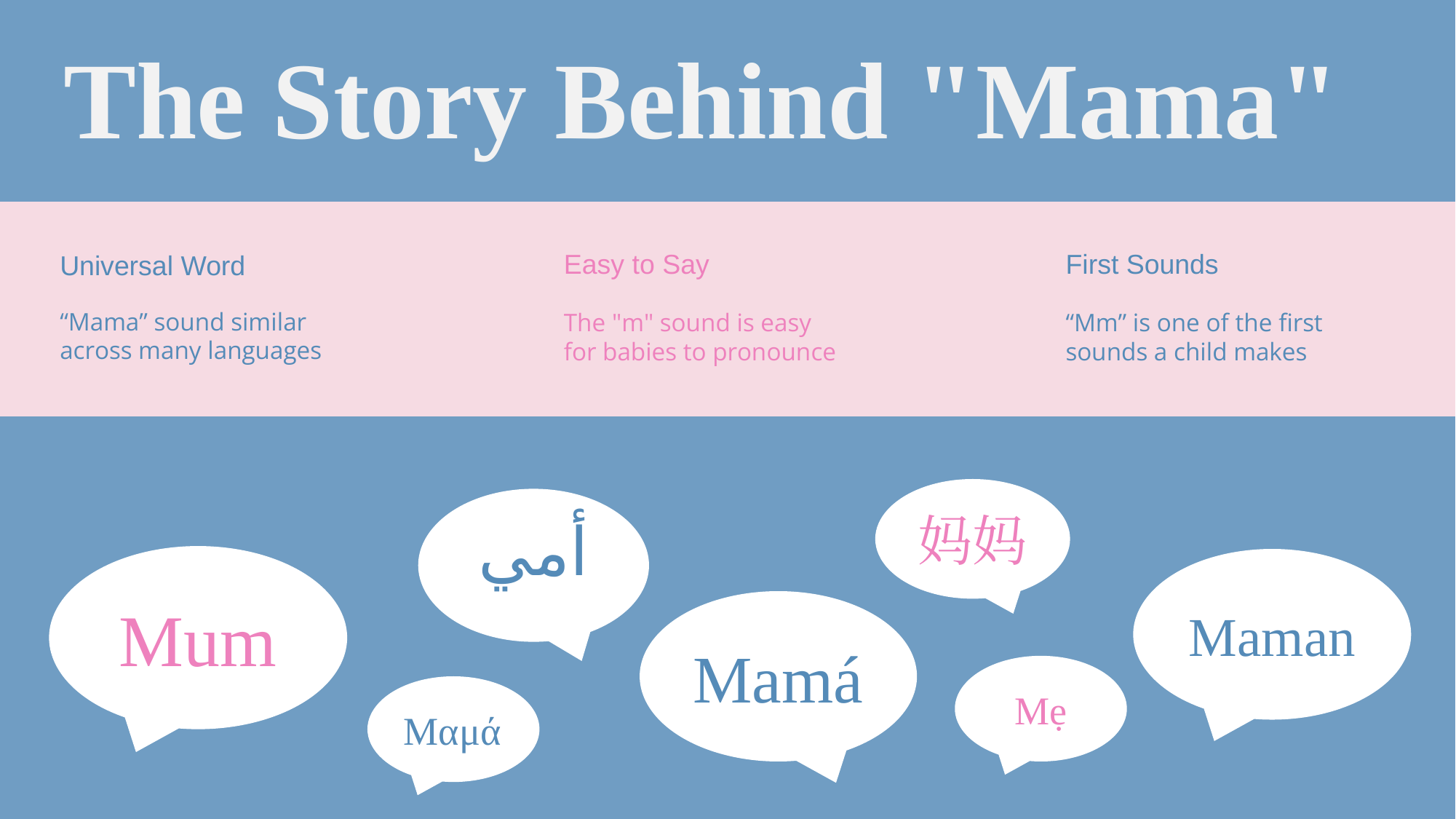

The Story Behind "Mama"

First Sounds
“Mm” is one of the first
sounds a child makes
Easy to Say
The "m" sound is easy
for babies to pronounce
Universal Word
“Mama” sound similar  across many languages
妈妈
أمي

Mum
Maman
Mamá
Mẹ
Μαμά